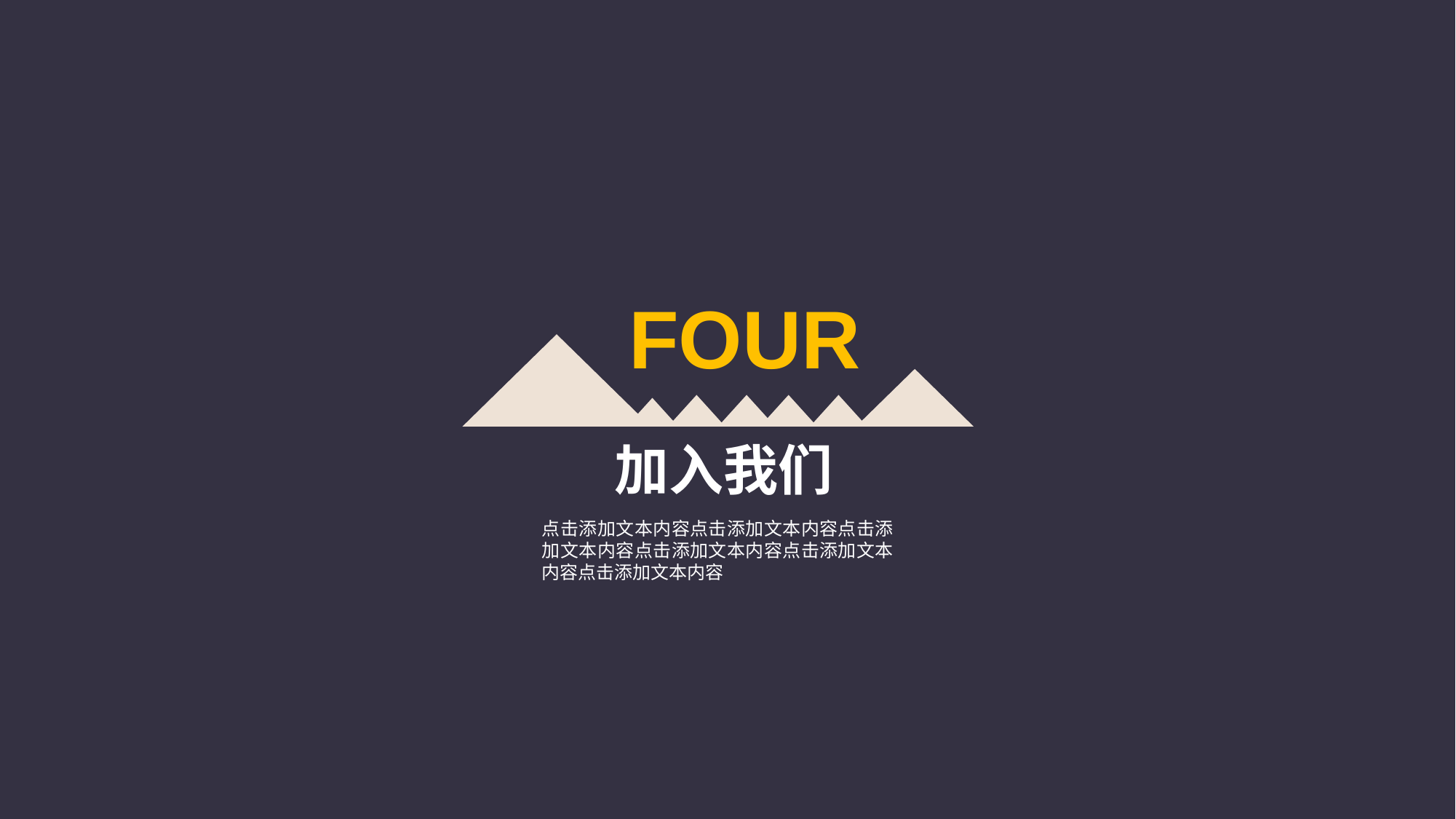

FOUR

加入我们
点击添加文本内容点击添加文本内容点击添加文本内容点击添加文本内容点击添加文本内容点击添加文本内容